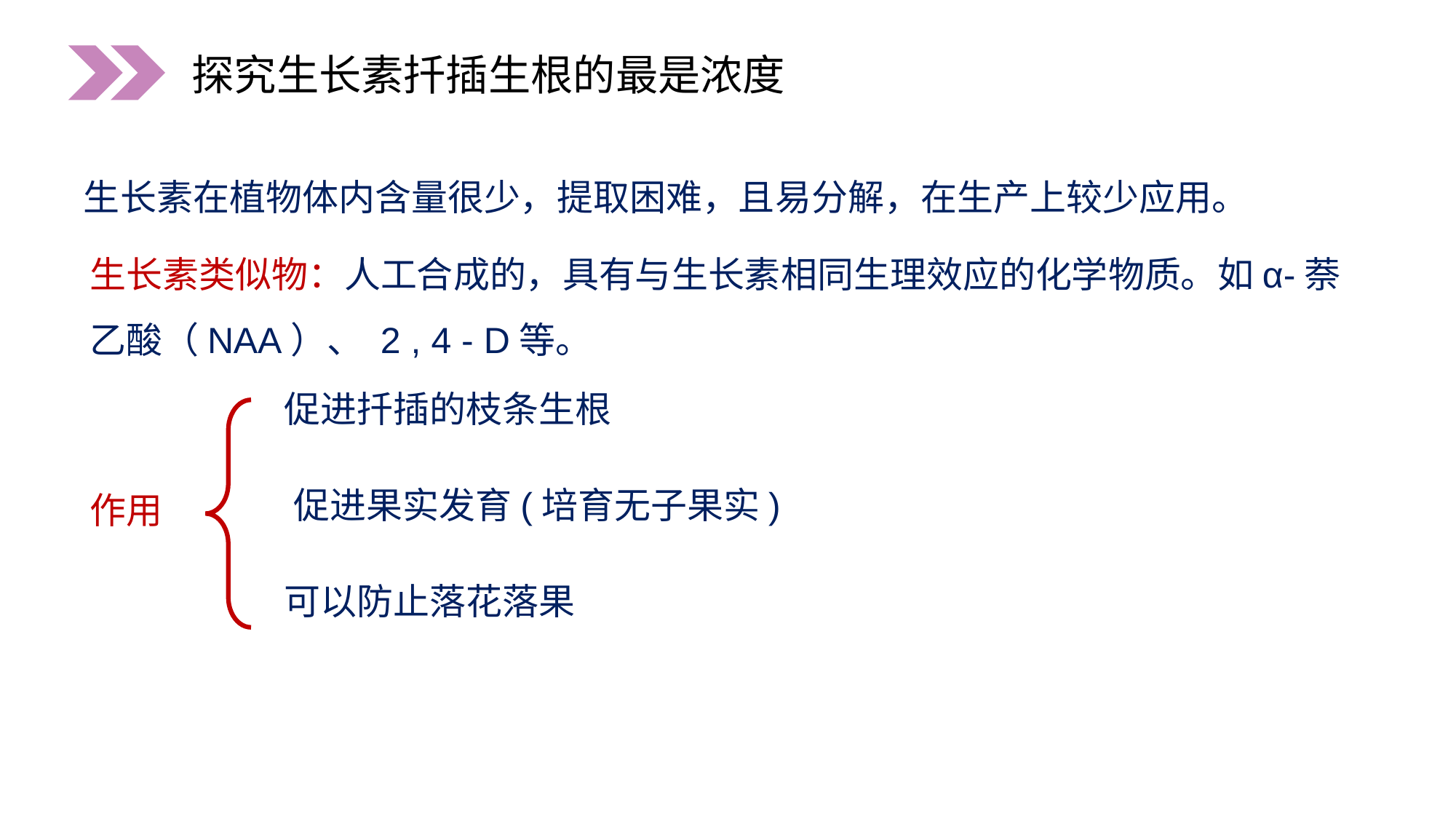

探究生长素扦插生根的最是浓度
     生长素在植物体内含量很少，提取困难，且易分解，在生产上较少应用。
生长素类似物：人工合成的，具有与生长素相同生理效应的化学物质。如α-萘乙酸（NAA）、 2 , 4 - D等。
促进扦插的枝条生根

促进果实发育(培育无子果实)
作用
可以防止落花落果